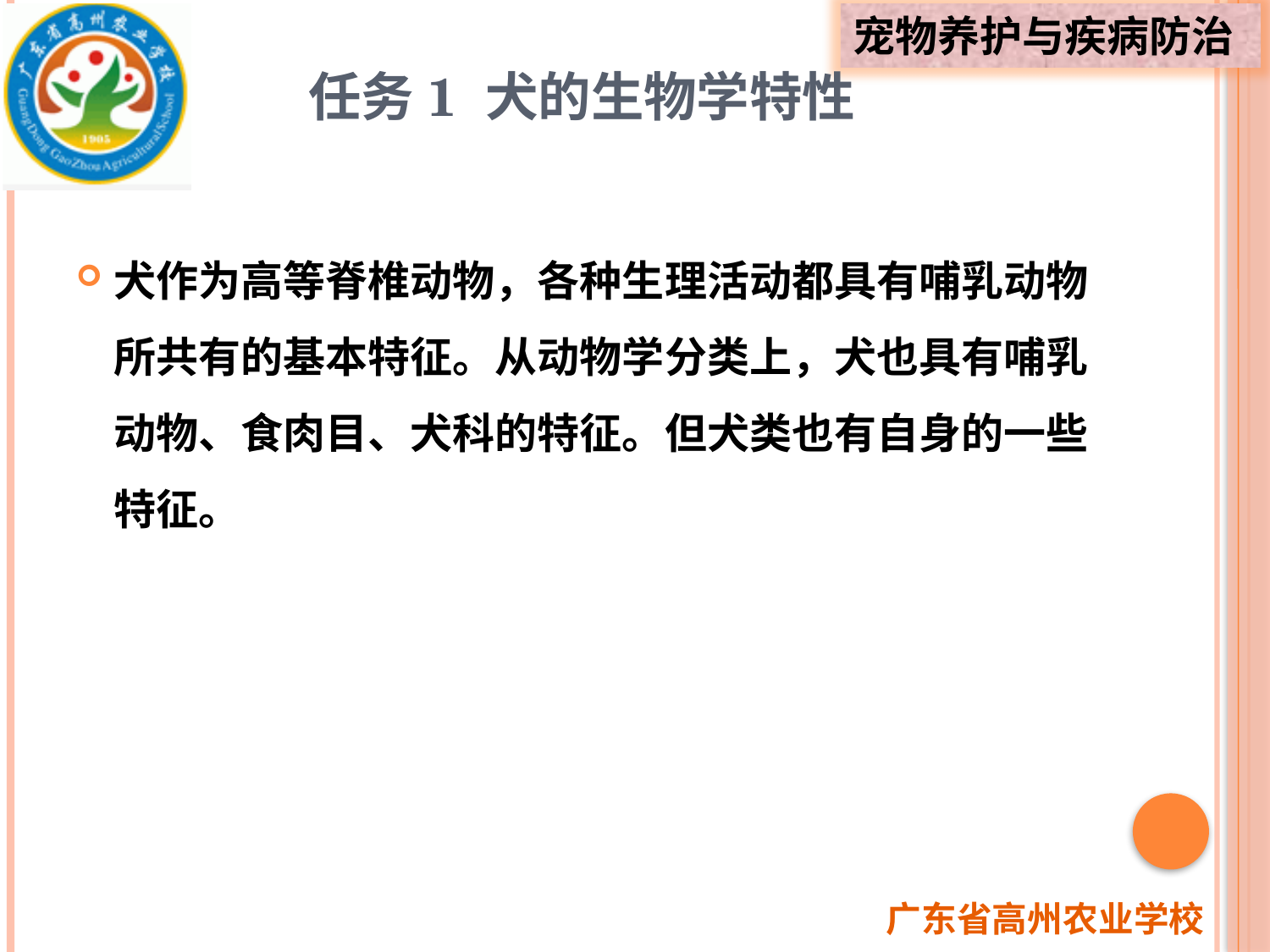

# 任务1 犬的生物学特性
犬作为高等脊椎动物，各种生理活动都具有哺乳动物所共有的基本特征。从动物学分类上，犬也具有哺乳动物、食肉目、犬科的特征。但犬类也有自身的一些特征。